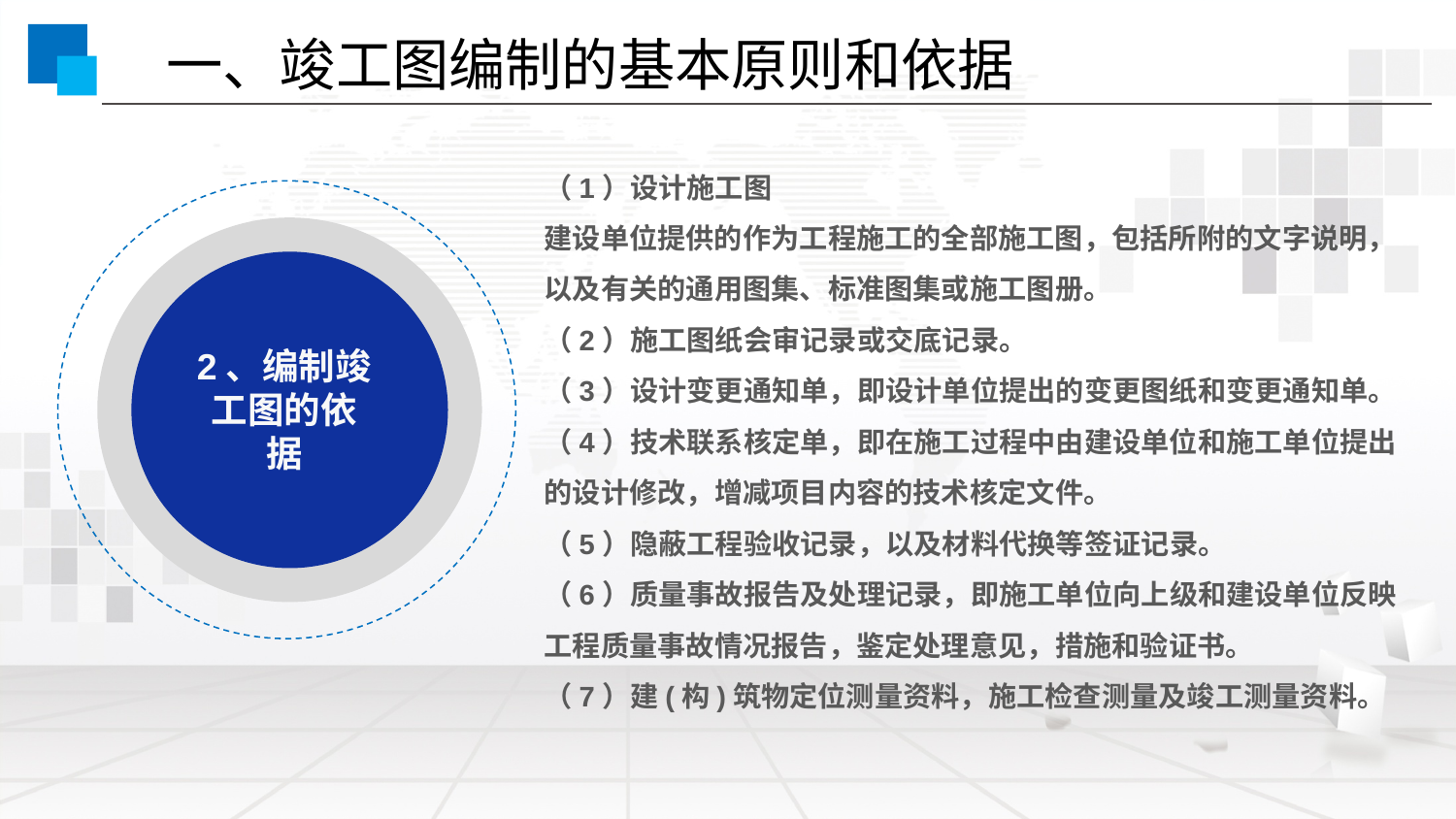

一、竣工图编制的基本原则和依据
（1）设计施工图
建设单位提供的作为工程施工的全部施工图，包括所附的文字说明，以及有关的通用图集、标准图集或施工图册。
（2）施工图纸会审记录或交底记录。
（3）设计变更通知单，即设计单位提出的变更图纸和变更通知单。
（4）技术联系核定单，即在施工过程中由建设单位和施工单位提出的设计修改，增减项目内容的技术核定文件。
（5）隐蔽工程验收记录，以及材料代换等签证记录。
（6）质量事故报告及处理记录，即施工单位向上级和建设单位反映工程质量事故情况报告，鉴定处理意见，措施和验证书。
（7）建(构)筑物定位测量资料，施工检查测量及竣工测量资料。

2、编制竣工图的依据